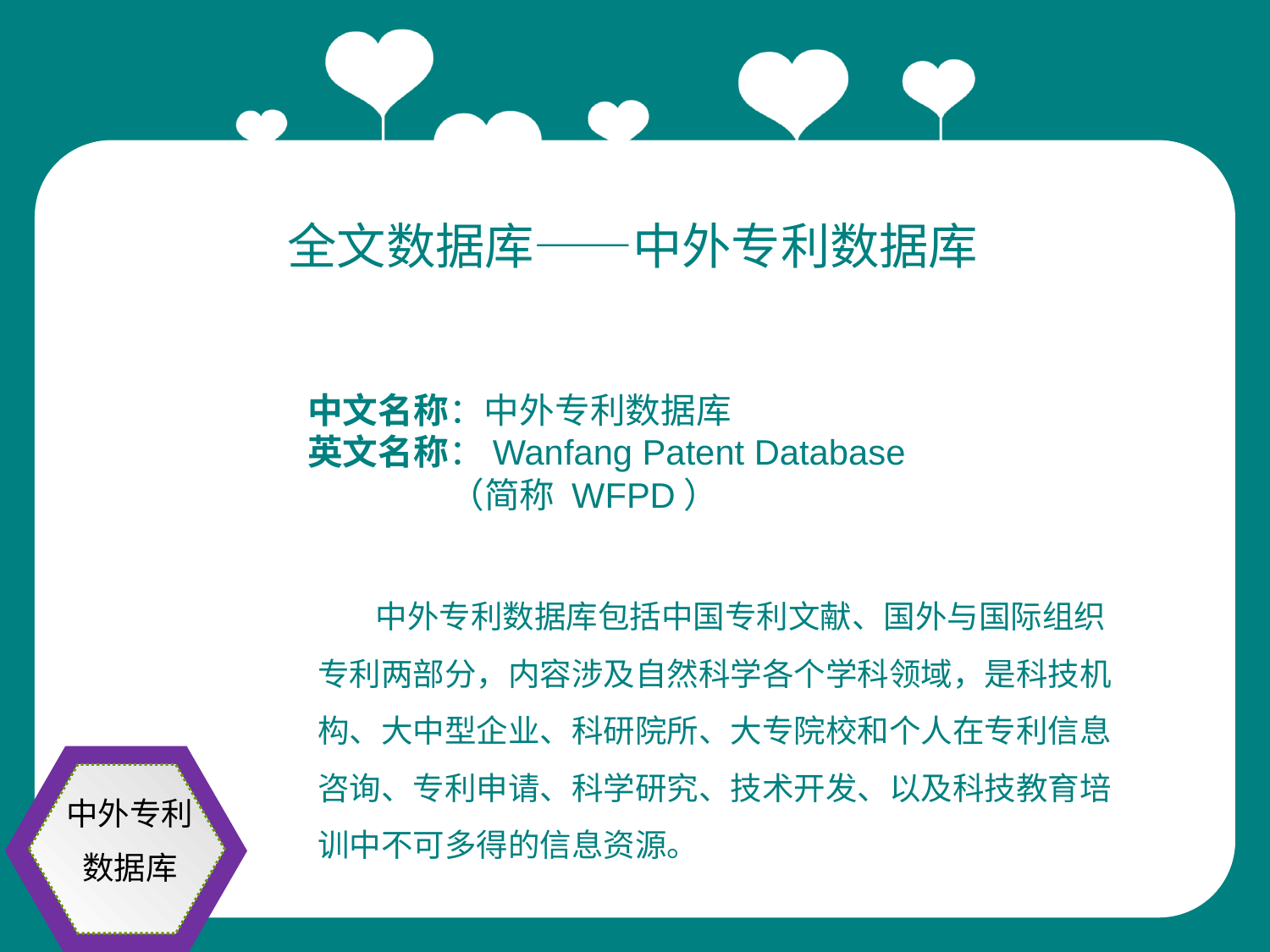

全文数据库——中外专利数据库
中文名称：中外专利数据库
英文名称：Wanfang Patent Database
                 （简称 WFPD）

       中外专利数据库包括中国专利文献、国外与国际组织专利两部分，内容涉及自然科学各个学科领域，是科技机构、大中型企业、科研院所、大专院校和个人在专利信息咨询、专利申请、科学研究、技术开发、以及科技教育培训中不可多得的信息资源。

中外专利
数据库